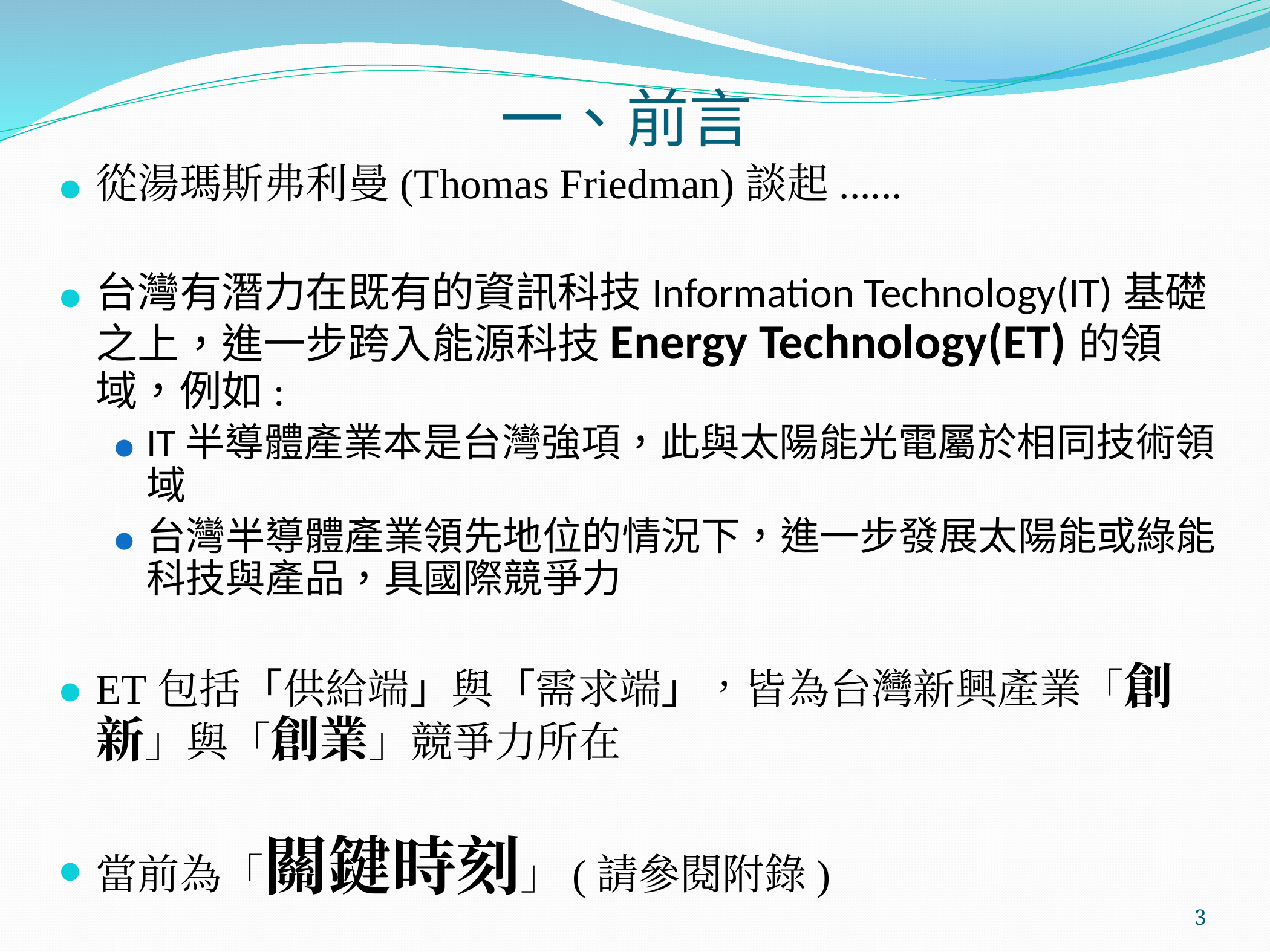

# 一、前言
從湯瑪斯弗利曼(Thomas Friedman)談起......

台灣有潛力在既有的資訊科技Information Technology(IT)基礎之上，進一步跨入能源科技Energy Technology(ET)的領域，例如:
IT半導體產業本是台灣強項，此與太陽能光電屬於相同技術領域
台灣半導體產業領先地位的情況下，進一步發展太陽能或綠能科技與產品，具國際競爭力

ET包括「供給端」與「需求端」，皆為台灣新興產業「創新」與「創業」競爭力所在

當前為「關鍵時刻」(請參閱附錄)

3